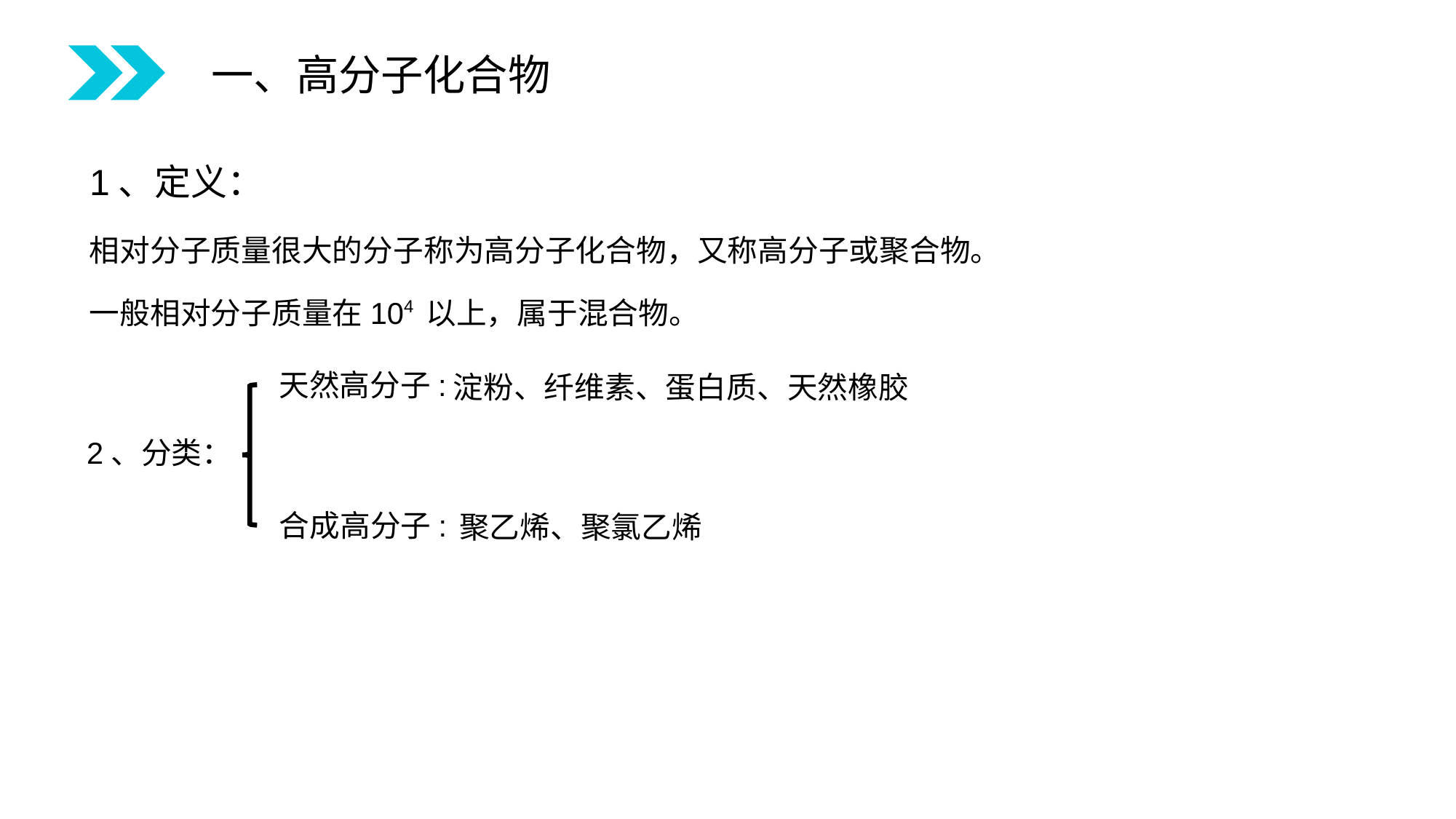

一、高分子化合物
1、定义：
相对分子质量很大的分子称为高分子化合物，又称高分子或聚合物。

一般相对分子质量在104 以上，属于混合物。
天然高分子:
淀粉、纤维素、蛋白质、天然橡胶

2、分类：
合成高分子:
聚乙烯、聚氯乙烯